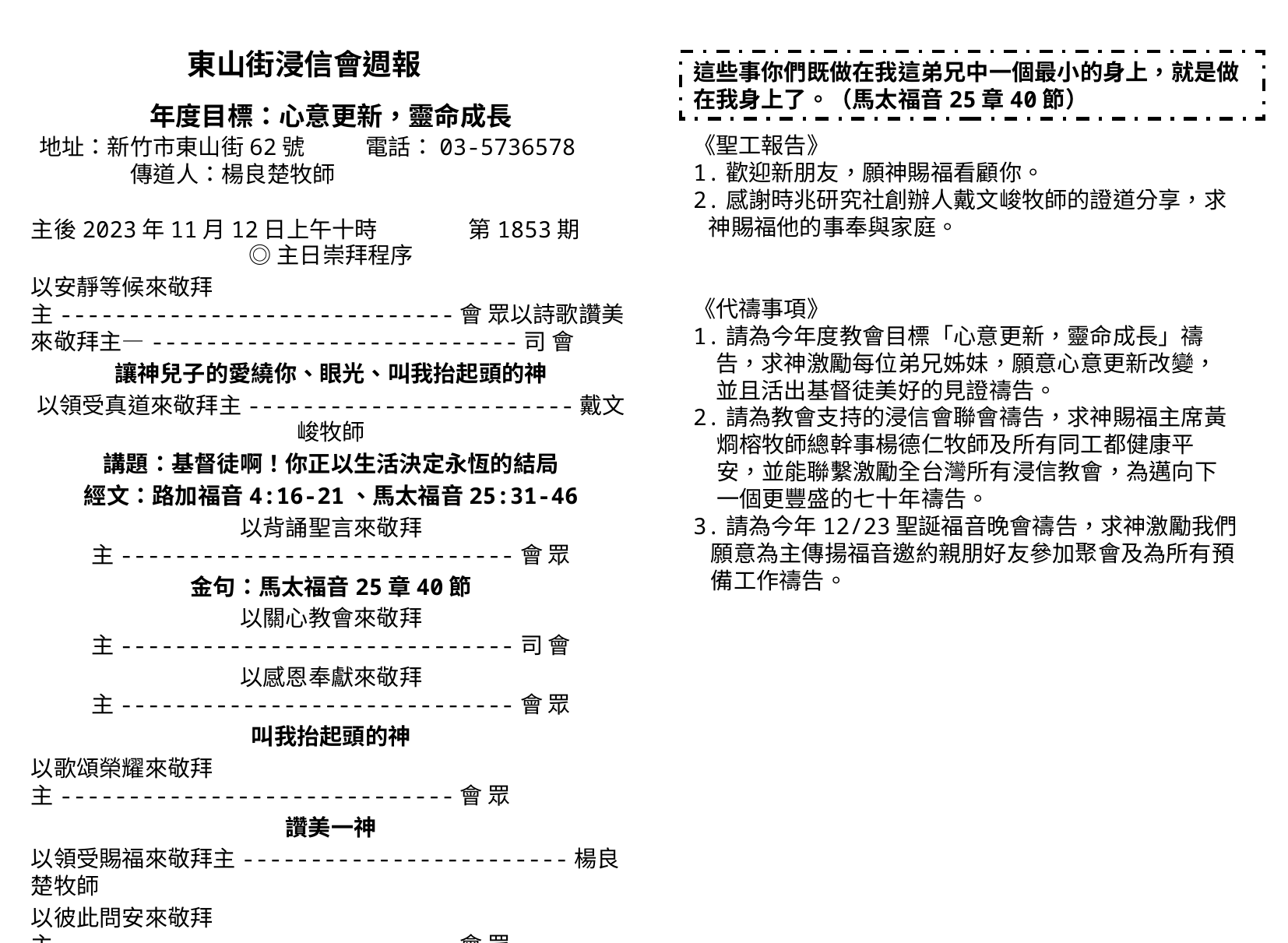

東山街浸信會週報

年度目標：心意更新，靈命成長

這些事你們既做在我這弟兄中一個最小的身上，就是做在我身上了。（馬太福音25章40節）

地址：新竹市東山街62號            電話：03-5736578
                 傳道人：楊良楚牧師
《聖工報告》
1.歡迎新朋友，願神賜福看顧你。
2.感謝時兆研究社創辦人戴文峻牧師的證道分享，求
  神賜福他的事奉與家庭。

《代禱事項》
1.請為今年度教會目標「心意更新，靈命成長」禱告，求神激勵每位弟兄姊妹，願意心意更新改變，並且活出基督徒美好的見證禱告。
2.請為教會支持的浸信會聯會禱告，求神賜福主席黃烱榕牧師總幹事楊德仁牧師及所有同工都健康平安，並能聯繫激勵全台灣所有浸信教會，為邁向下一個更豐盛的七十年禱告。
3.請為今年12/23聖誕福音晚會禱告，求神激勵我們願意為主傳揚福音邀約親朋好友參加聚會及為所有預備工作禱告。
主後2023年11月12日上午十時                  第1853期
◎主日崇拜程序
以安靜等候來敬拜主-----------------------------會 眾以詩歌讚美來敬拜主—---------------------------司 會
讓神兒子的愛繞你、眼光、叫我抬起頭的神
以領受真道來敬拜主------------------------戴文峻牧師
講題：基督徒啊！你正以生活決定永恆的結局
經文：路加福音4:16-21、馬太福音25:31-46
以背誦聖言來敬拜主-----------------------------會 眾
金句：馬太福音25章40節
以關心教會來敬拜主-----------------------------司 會
以感恩奉獻來敬拜主-----------------------------會 眾
叫我抬起頭的神
以歌頌榮耀來敬拜主-----------------------------會 眾
讚美一神
以領受賜福來敬拜主------------------------楊良楚牧師
以彼此問安來敬拜主-----------------------------會 眾
愛我們的家